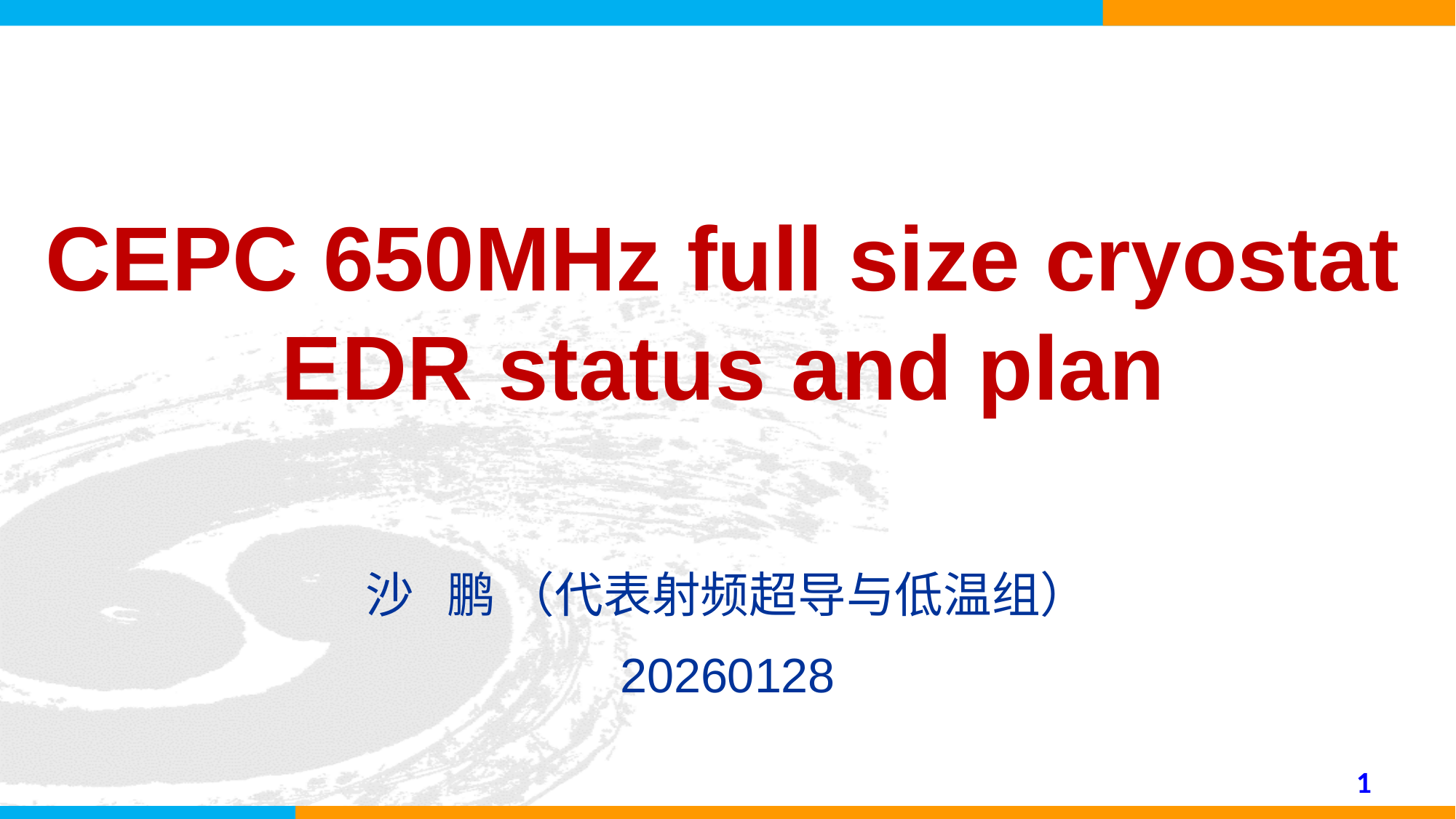

CEPC 650MHz full size cryostat EDR status and plan
沙   鹏 （代表射频超导与低温组）
20260128
1